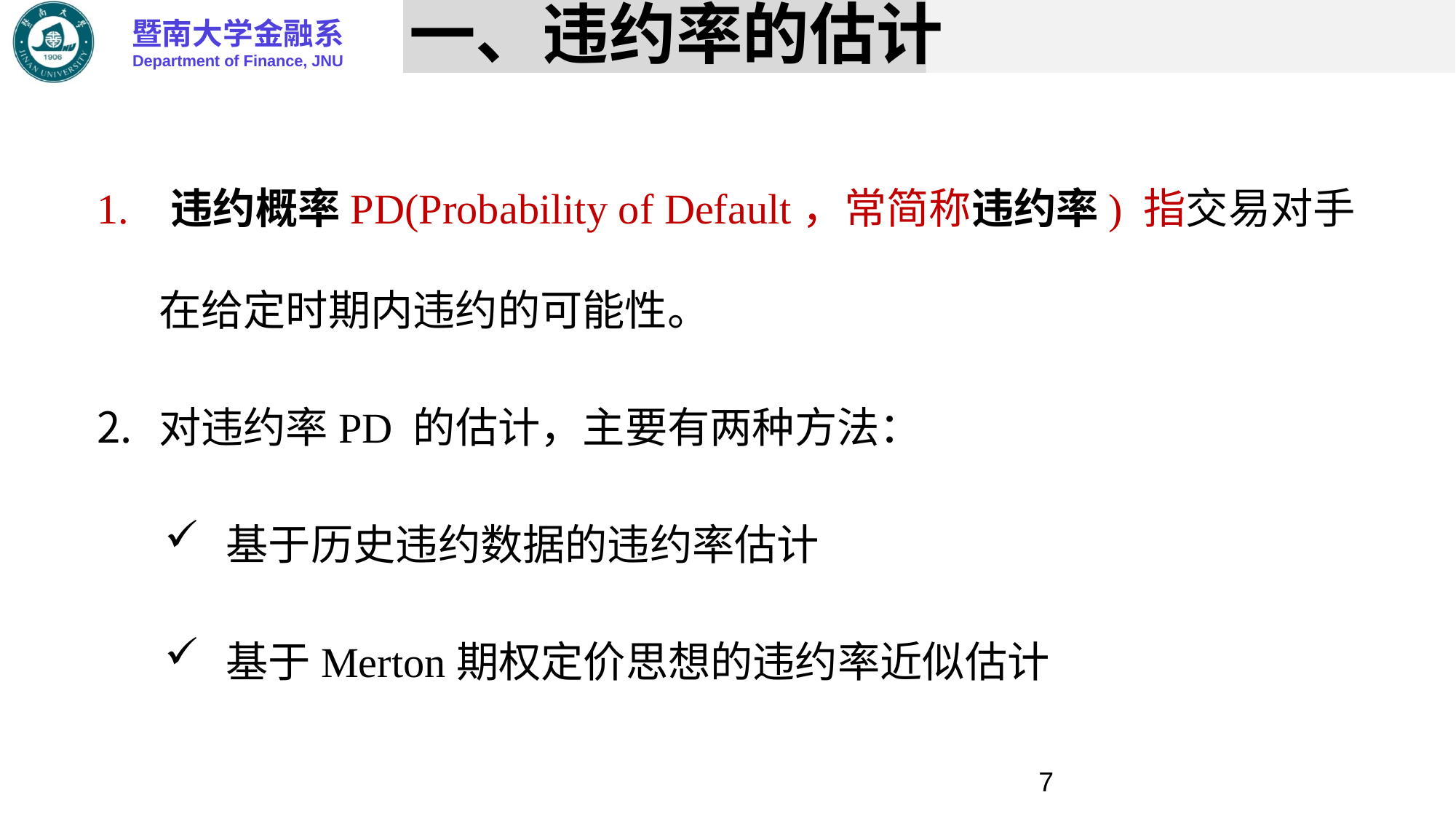

# 一、违约率的估计
1.   违约概率PD(Probability of Default，常简称违约率) 指交易对手在给定时期内违约的可能性。
对违约率PD 的估计，主要有两种方法：
基于历史违约数据的违约率估计
基于Merton期权定价思想的违约率近似估计
7